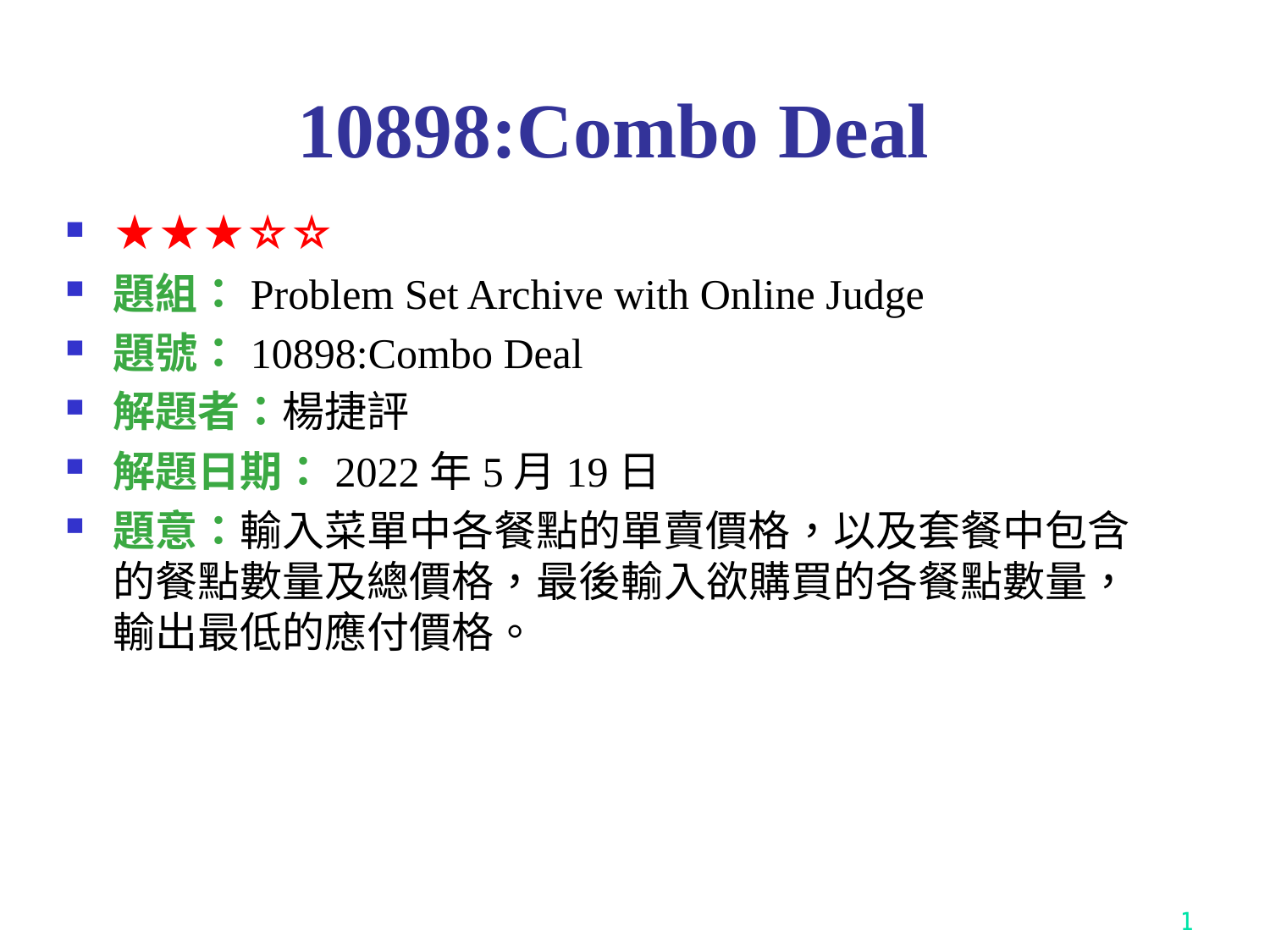

# 10898:Combo Deal
★★★☆☆
題組：Problem Set Archive with Online Judge
題號：10898:Combo Deal
解題者：楊捷評
解題日期：2022年5月19日
題意：輸入菜單中各餐點的單賣價格，以及套餐中包含的餐點數量及總價格，最後輸入欲購買的各餐點數量，輸出最低的應付價格。
1